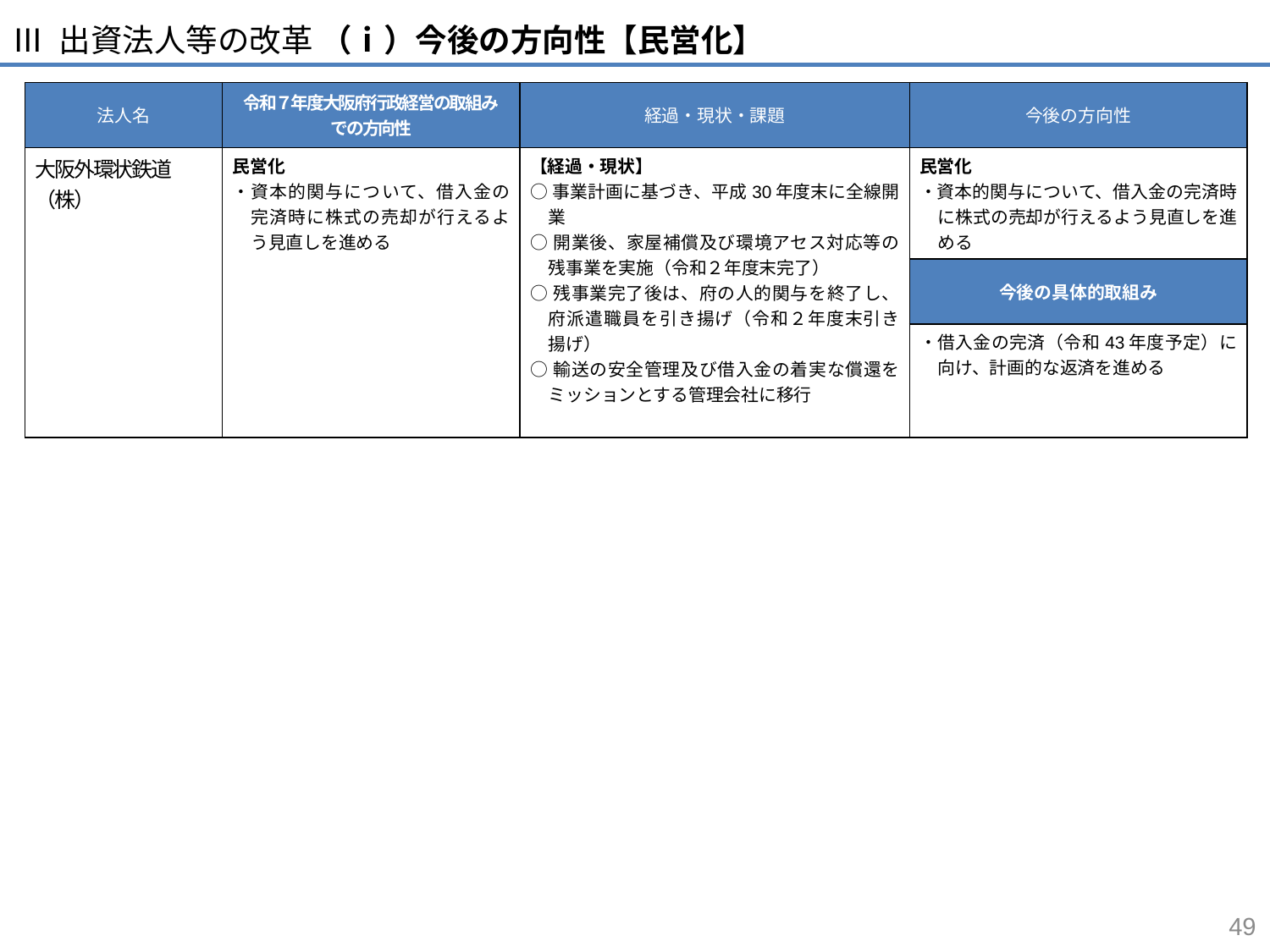

Ⅲ 出資法人等の改革 （ⅰ）今後の方向性【民営化】
| 法人名 | 令和７年度大阪府行政経営の取組み での方向性 | 経過・現状・課題 | 今後の方向性 |
| --- | --- | --- | --- |
| 大阪外環状鉄道（株） | 民営化 ・資本的関与について、借入金の完済時に株式の売却が行えるよう見直しを進める | 【経過・現状】 ○事業計画に基づき、平成30年度末に全線開業 ○開業後、家屋補償及び環境アセス対応等の残事業を実施（令和２年度末完了） ○残事業完了後は、府の人的関与を終了し、府派遣職員を引き揚げ（令和２年度末引き揚げ） 　 ○輸送の安全管理及び借入金の着実な償還をミッションとする管理会社に移行 | 民営化 ・資本的関与について、借入金の完済時に株式の売却が行えるよう見直しを進める |
|  |  |  | 今後の具体的取組み |
|  |  |  | ・借入金の完済（令和43年度予定）に向け、計画的な返済を進める |
49